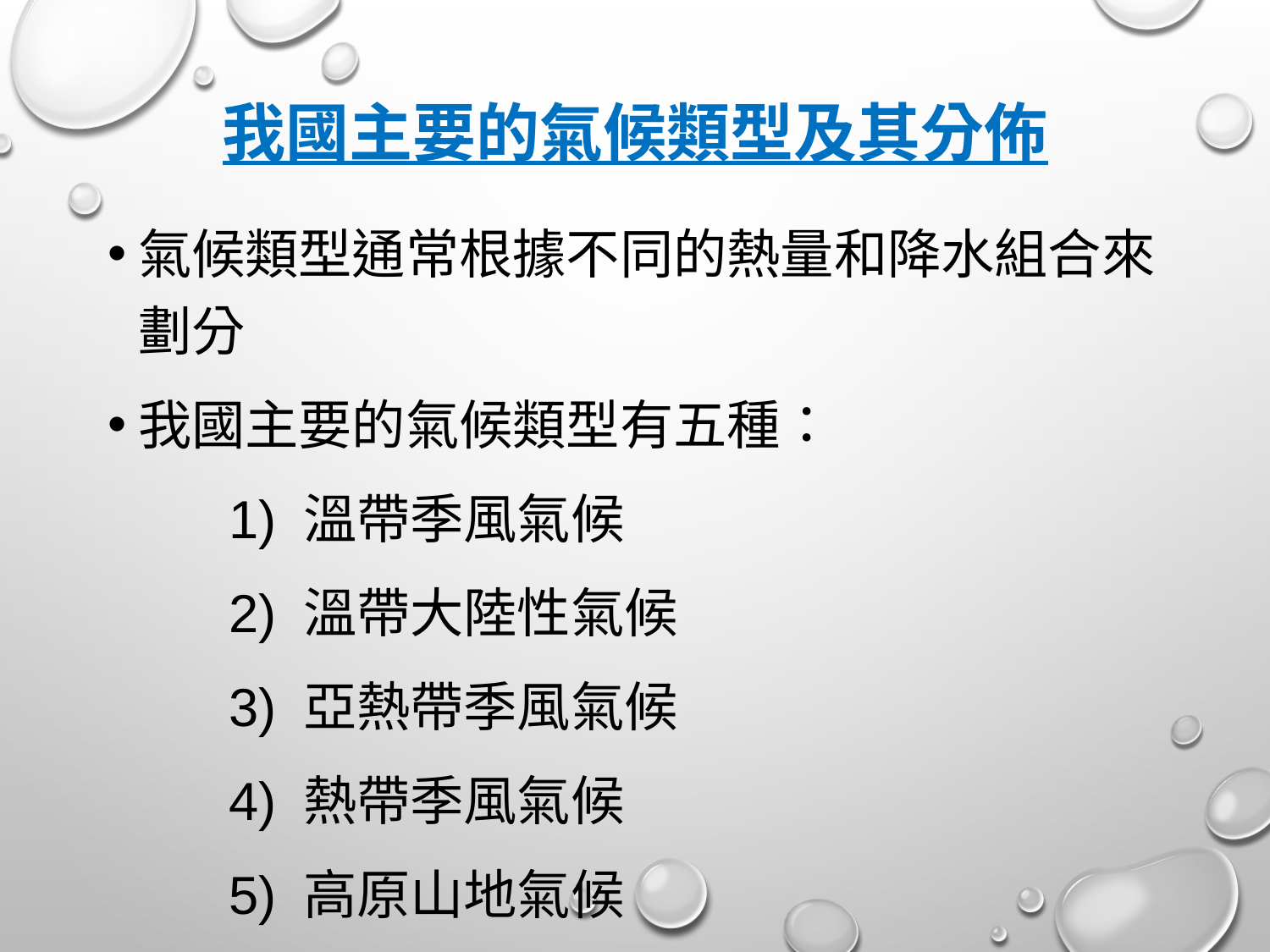

# 我國主要的氣候類型及其分佈
氣候類型通常根據不同的熱量和降水組合來劃分
我國主要的氣候類型有五種：
	1) 溫帶季風氣候
	2) 溫帶大陸性氣候
	3) 亞熱帶季風氣候
	4) 熱帶季風氣候
	5) 高原山地氣候